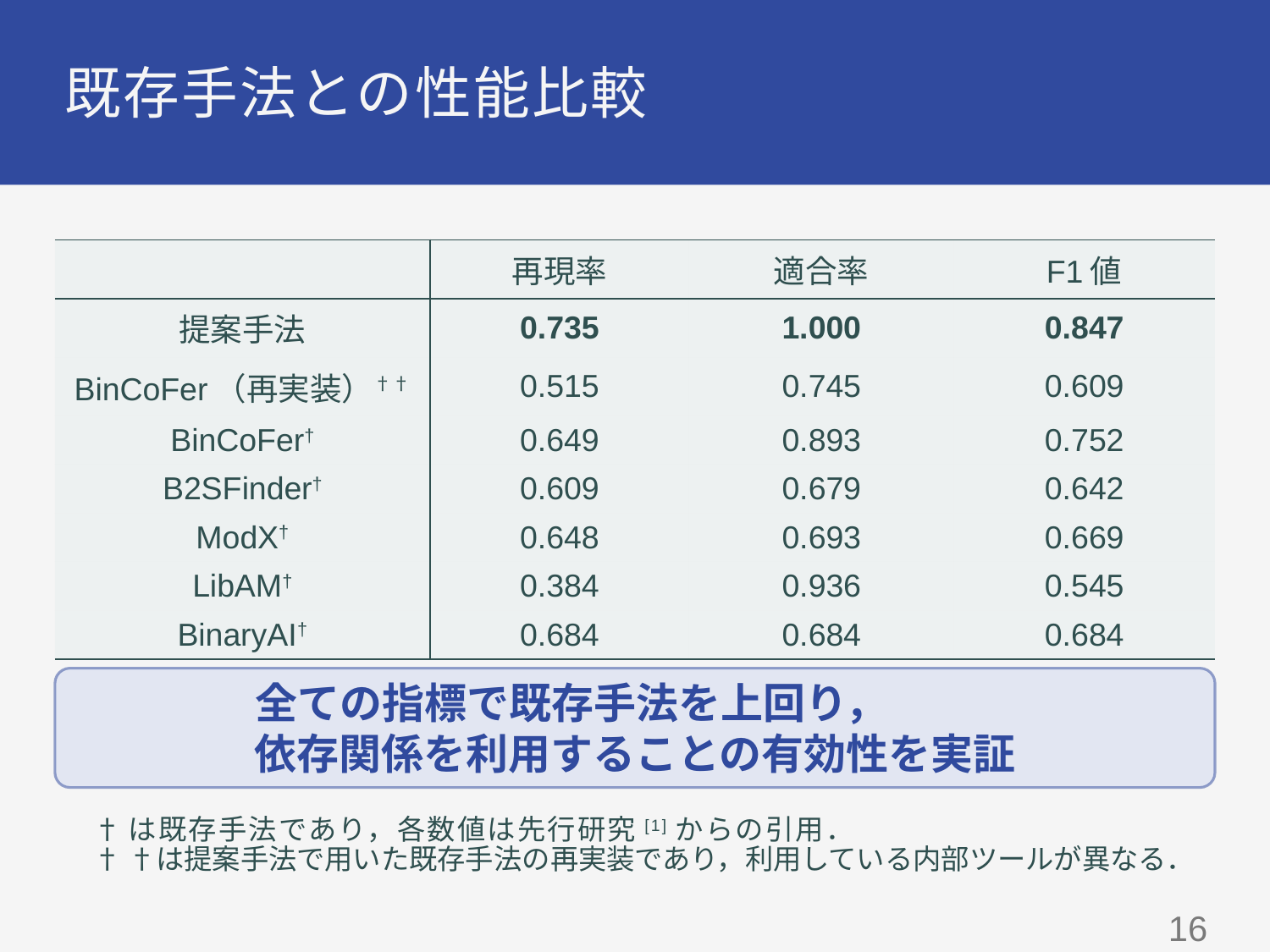

# 既存手法との性能比較
|  | 再現率 | 適合率 | F1値 |
| --- | --- | --- | --- |
| 提案手法 | 0.735 | 1.000 | 0.847 |
| BinCoFer（再実装）†† | 0.515 | 0.745 | 0.609 |
| BinCoFer† | 0.649 | 0.893 | 0.752 |
| B2SFinder† | 0.609 | 0.679 | 0.642 |
| ModX† | 0.648 | 0.693 | 0.669 |
| LibAM† | 0.384 | 0.936 | 0.545 |
| BinaryAI† | 0.684 | 0.684 | 0.684 |
全ての指標で既存手法を上回り，
依存関係を利用することの有効性を実証
†は既存手法であり，各数値は先行研究[1]からの引用．
† †は提案手法で用いた既存手法の再実装であり，利用している内部ツールが異なる．
16